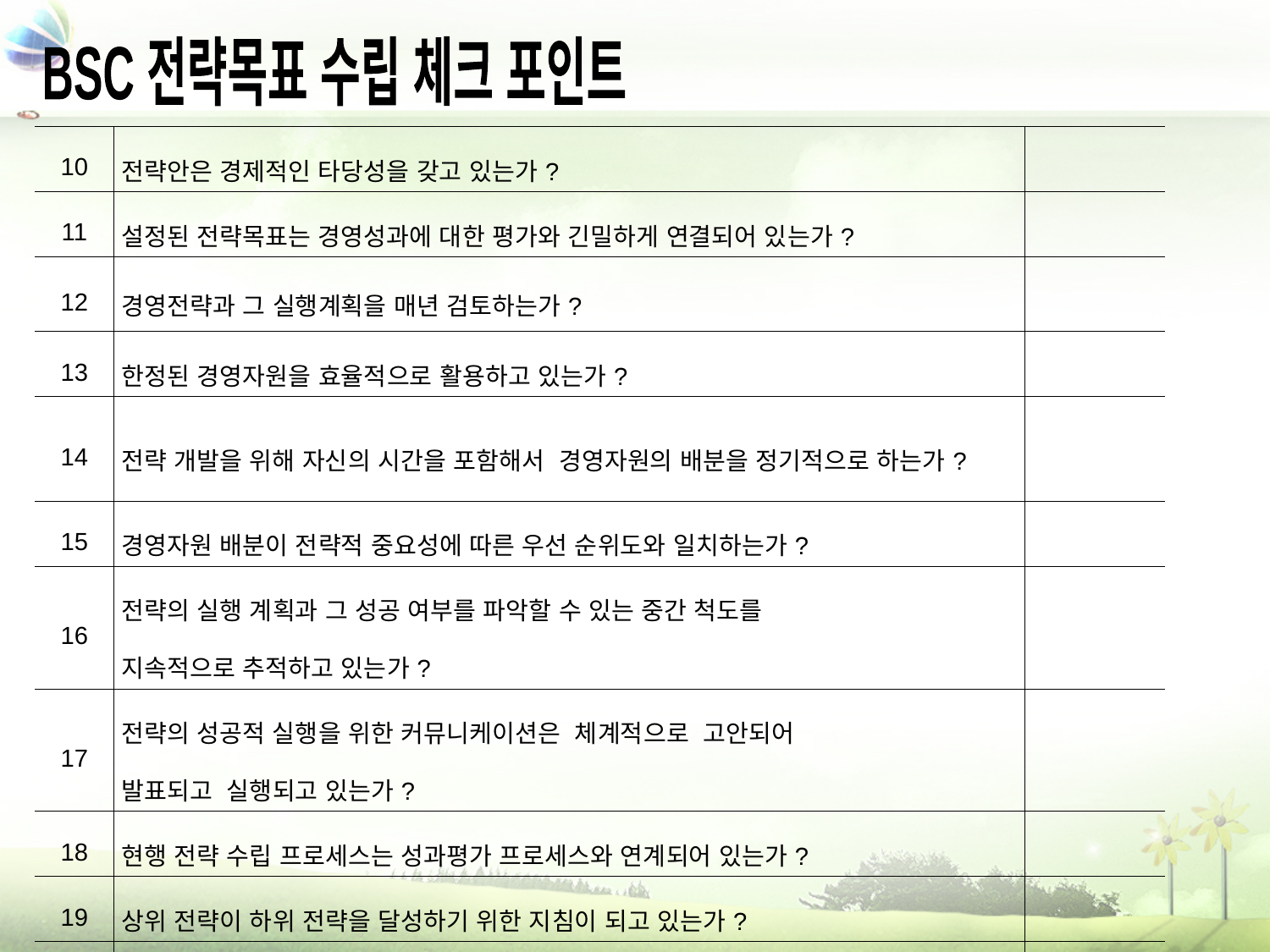

BSC 전략목표 수립 체크 포인트
| 10 | 전략안은 경제적인 타당성을 갖고 있는가? |  |
| --- | --- | --- |
| 11 | 설정된 전략목표는 경영성과에 대한 평가와 긴밀하게 연결되어 있는가? |  |
| 12 | 경영전략과 그 실행계획을 매년 검토하는가? |  |
| 13 | 한정된 경영자원을 효율적으로 활용하고 있는가? |  |
| 14 | 전략 개발을 위해 자신의 시간을 포함해서 경영자원의 배분을 정기적으로 하는가? |  |
| 15 | 경영자원 배분이 전략적 중요성에 따른 우선 순위도와 일치하는가? |  |
| 16 | 전략의 실행 계획과 그 성공 여부를 파악할 수 있는 중간 척도를 지속적으로 추적하고 있는가? |  |
| 17 | 전략의 성공적 실행을 위한 커뮤니케이션은 체계적으로 고안되어 발표되고 실행되고 있는가? |  |
| 18 | 현행 전략 수립 프로세스는 성과평가 프로세스와 연계되어 있는가? |  |
| 19 | 상위 전략이 하위 전략을 달성하기 위한 지침이 되고 있는가? |  |
| 20 |  |  |